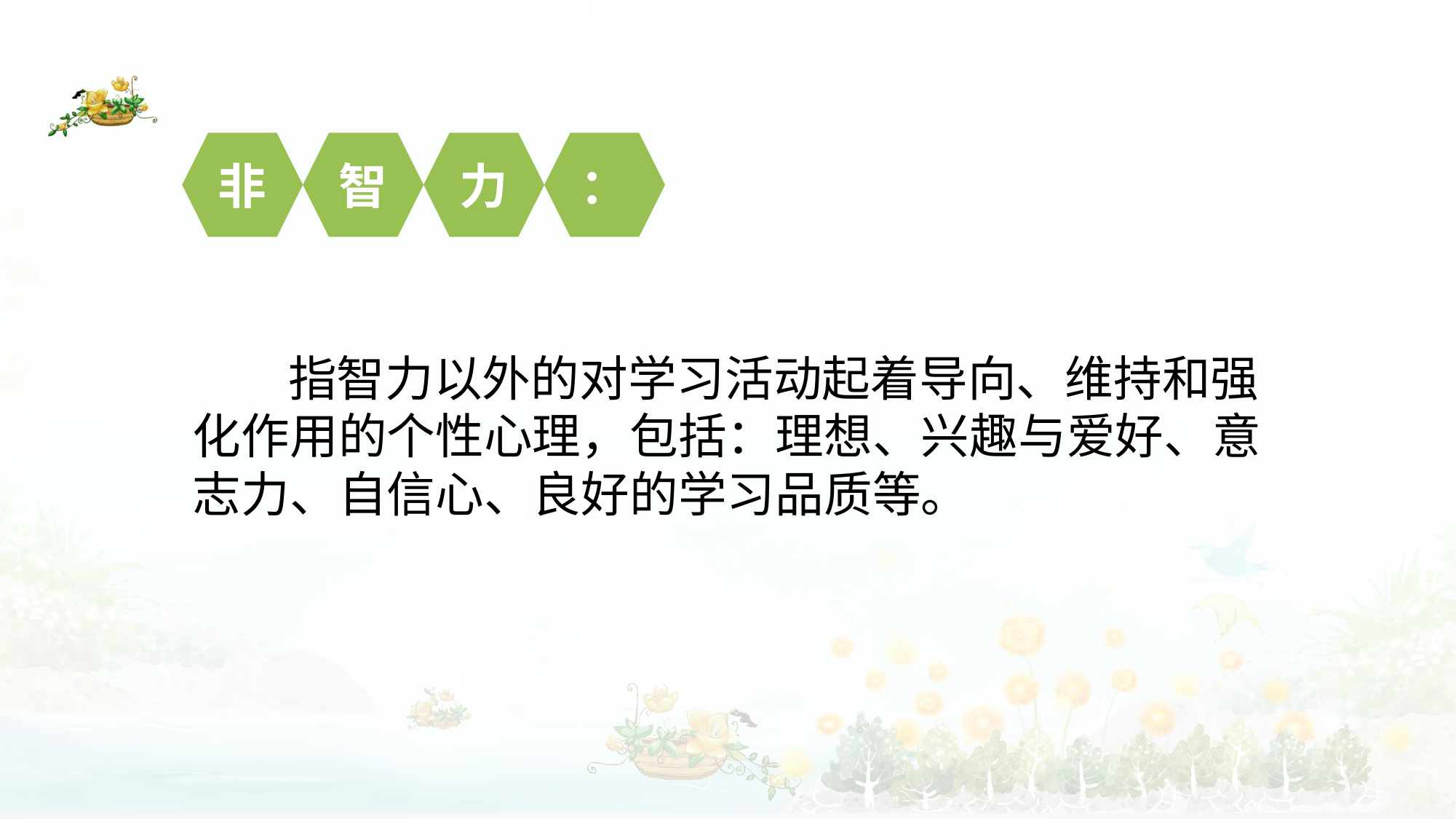

非
智
力
：
         指智力以外的对学习活动起着导向、维持和强化作用的个性心理，包括：理想、兴趣与爱好、意志力、自信心、良好的学习品质等。